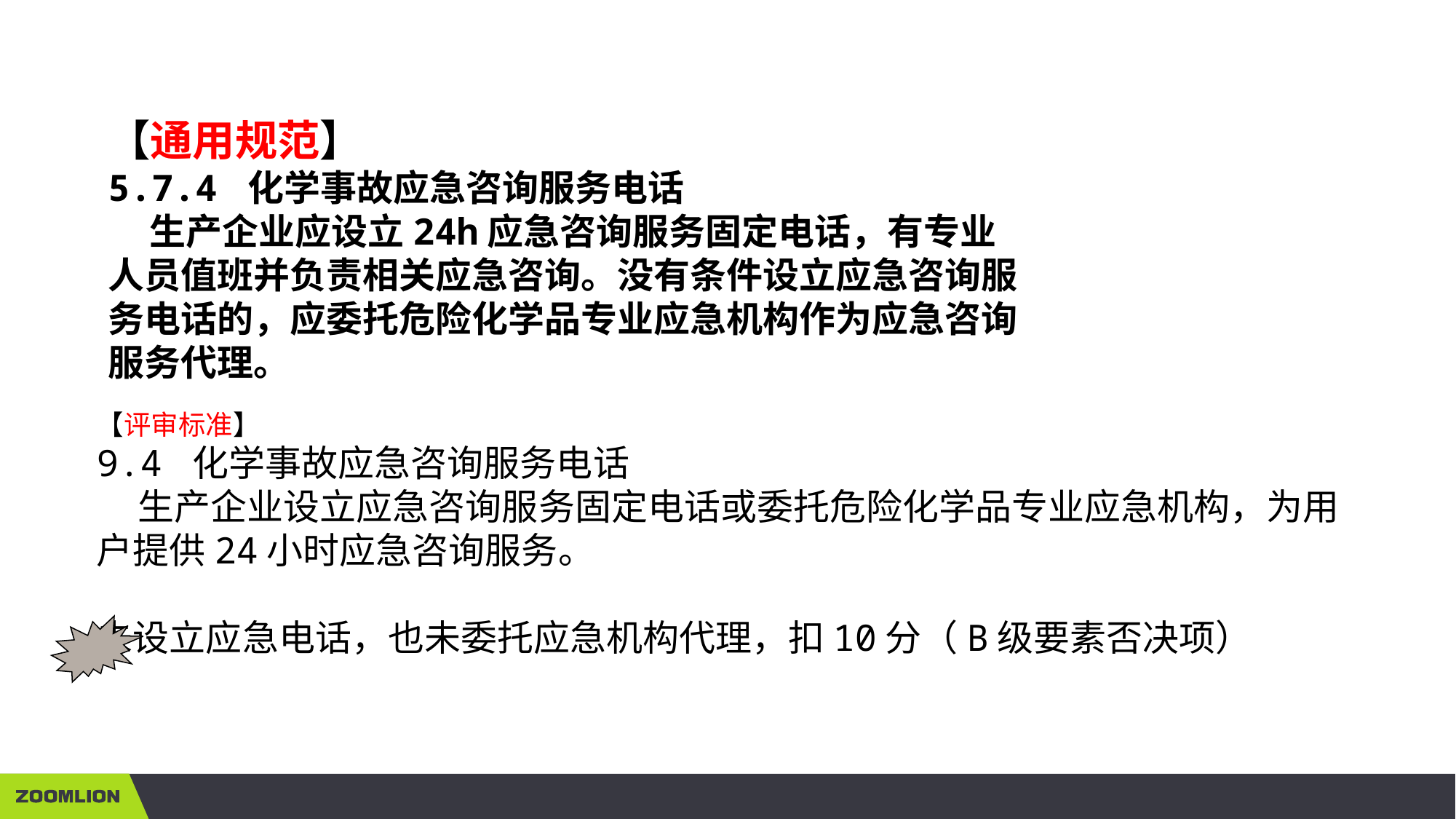

【通用规范】
5.7.4 化学事故应急咨询服务电话
    生产企业应设立24h应急咨询服务固定电话，有专业
人员值班并负责相关应急咨询。没有条件设立应急咨询服
务电话的，应委托危险化学品专业应急机构作为应急咨询
服务代理。
【评审标准】
9.4 化学事故应急咨询服务电话
    生产企业设立应急咨询服务固定电话或委托危险化学品专业应急机构，为用户提供24小时应急咨询服务。

未设立应急电话，也未委托应急机构代理，扣10分（B级要素否决项）